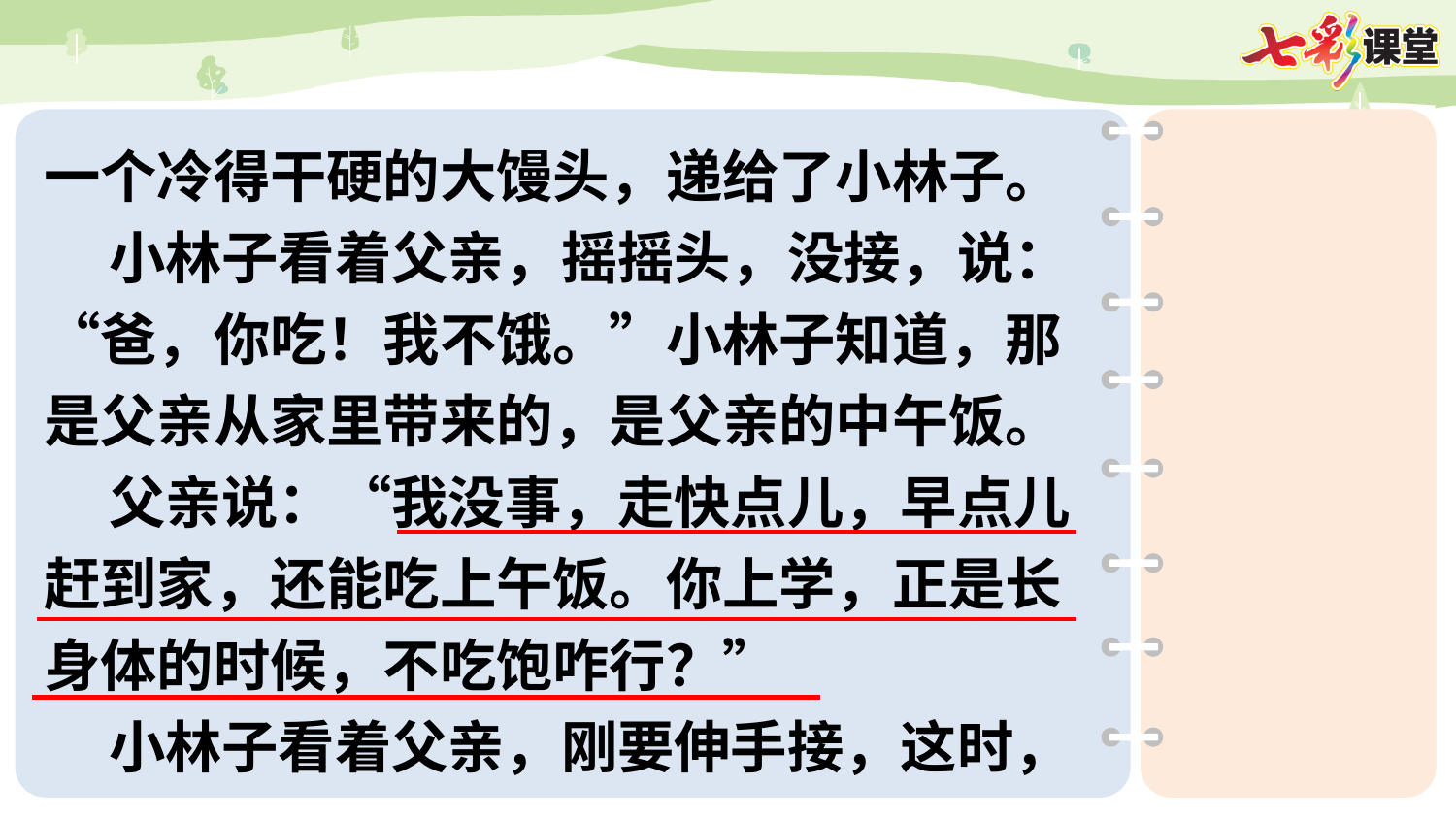

一个冷得干硬的大馒头，递给了小林子。
    小林子看着父亲，摇摇头，没接，说：“爸，你吃！我不饿。”小林子知道，那是父亲从家里带来的，是父亲的中午饭。
    父亲说：“我没事，走快点儿，早点儿赶到家，还能吃上午饭。你上学，正是长身体的时候，不吃饱咋行？”
    小林子看着父亲，刚要伸手接，这时，